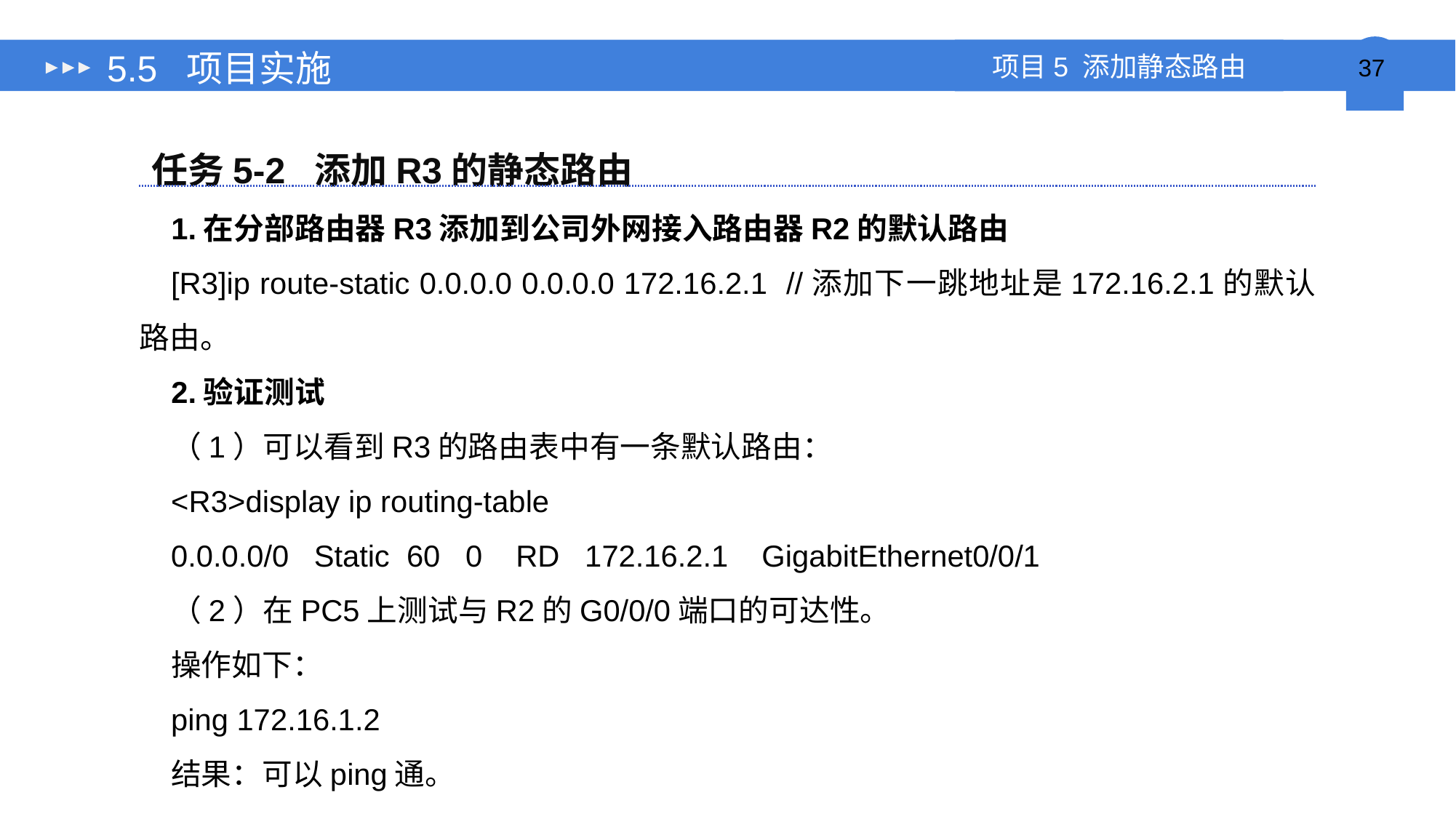

# 5.5  项目实施
任务5-2  添加R3的静态路由

1.在分部路由器R3添加到公司外网接入路由器R2的默认路由
[R3]ip route-static 0.0.0.0 0.0.0.0 172.16.2.1  //添加下一跳地址是172.16.2.1的默认路由。
2.验证测试
（1）可以看到R3的路由表中有一条默认路由：
<R3>display ip routing-table
0.0.0.0/0   Static  60   0    RD   172.16.2.1    GigabitEthernet0/0/1
（2）在PC5上测试与R2的G0/0/0端口的可达性。
操作如下：
ping 172.16.1.2
结果：可以ping通。